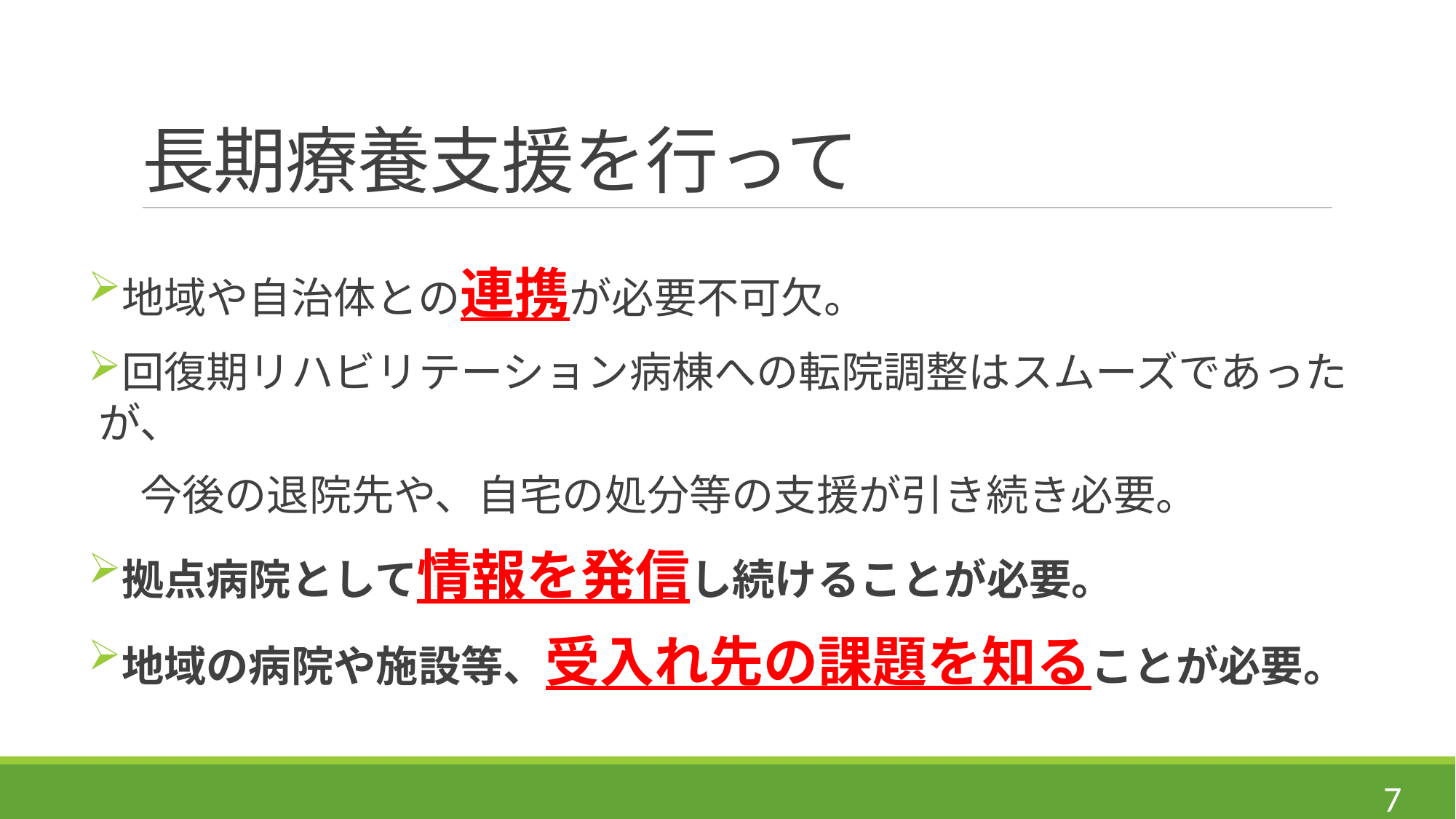

# 長期療養支援を行って
地域や自治体との連携が必要不可欠。
回復期リハビリテーション病棟への転院調整はスムーズであったが、
　 今後の退院先や、自宅の処分等の支援が引き続き必要。
拠点病院として情報を発信し続けることが必要。
地域の病院や施設等、受入れ先の課題を知ることが必要。
7